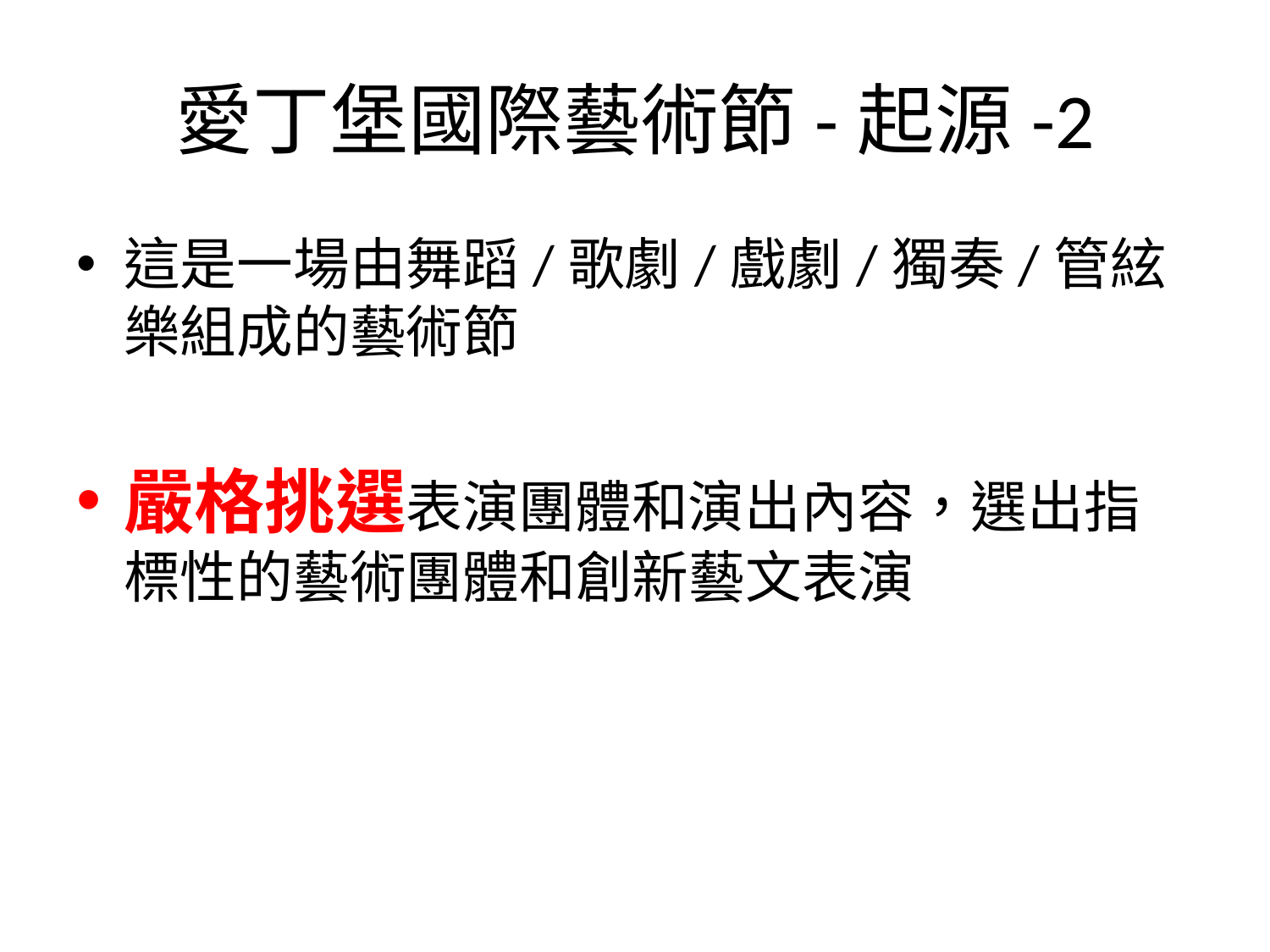

# 愛丁堡國際藝術節-起源-2
這是一場由舞蹈/歌劇/戲劇/獨奏/管絃樂組成的藝術節

嚴格挑選表演團體和演出內容，選出指標性的藝術團體和創新藝文表演